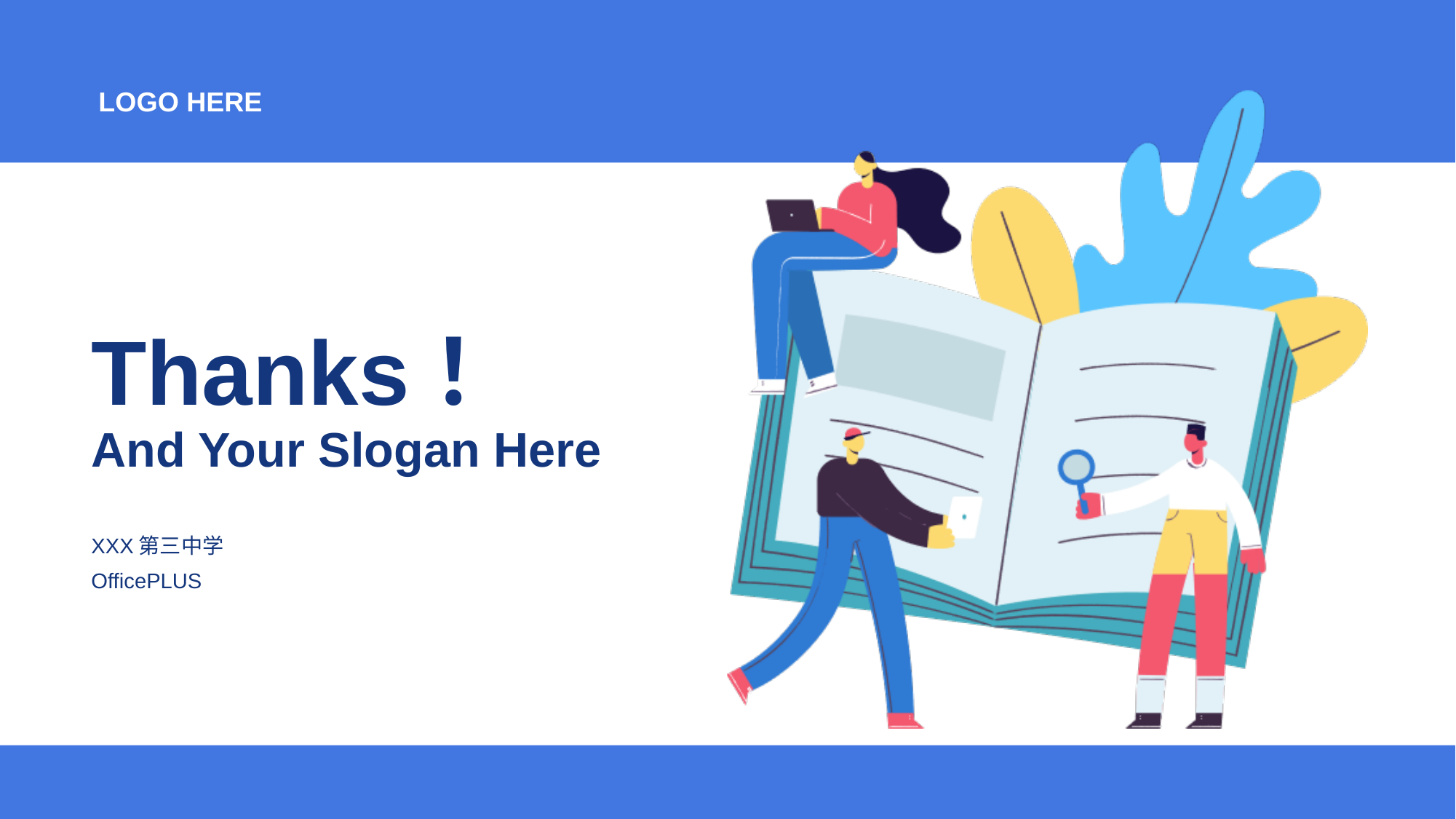

LOGO HERE
# Thanks！ And Your Slogan Here
XXX第三中学
OfficePLUS